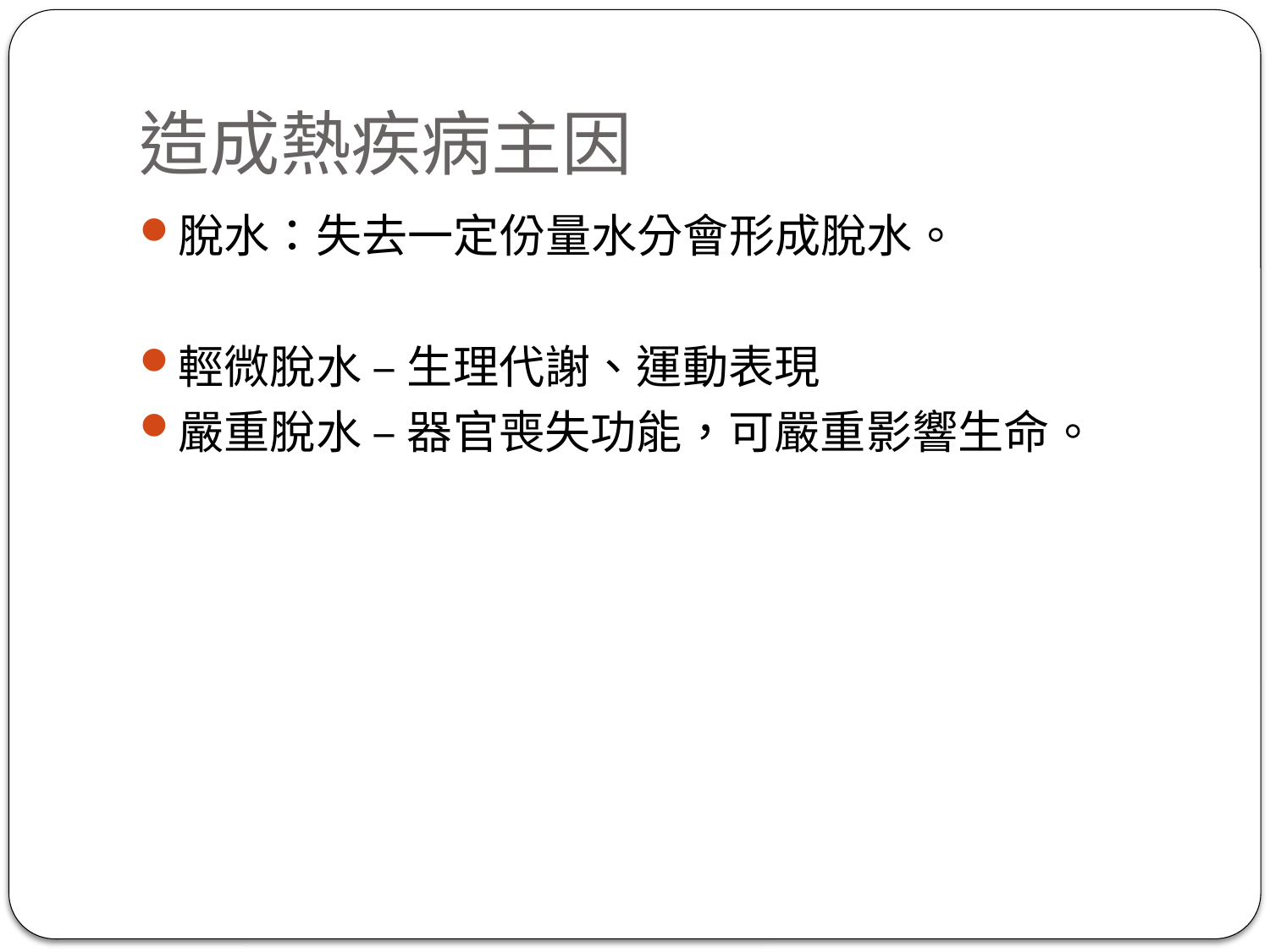

# 造成熱疾病主因
脫水：失去一定份量水分會形成脫水。

輕微脫水 – 生理代謝、運動表現
嚴重脫水 – 器官喪失功能，可嚴重影響生命。